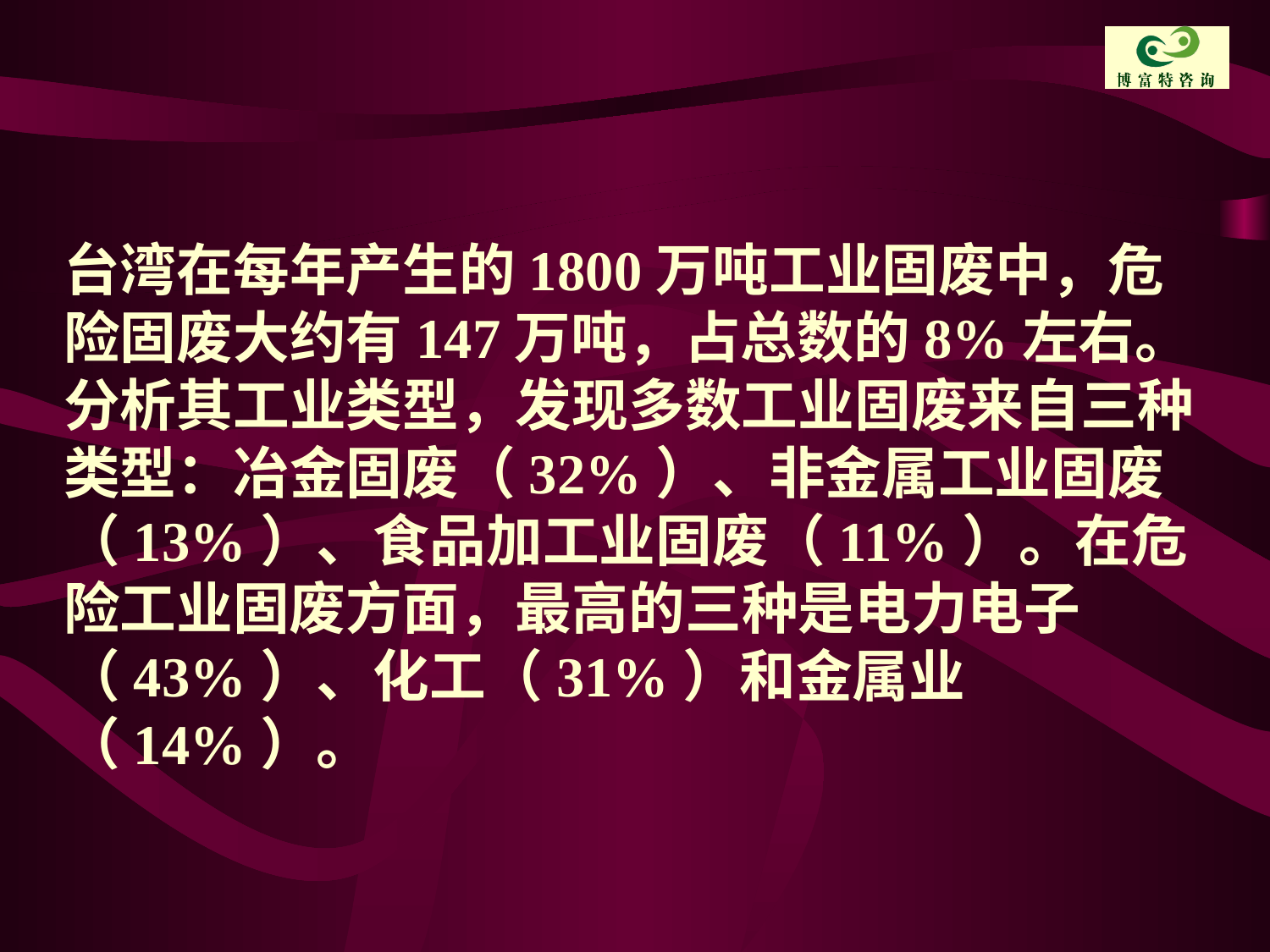

台湾在每年产生的1800万吨工业固废中，危险固废大约有147万吨，占总数的8%左右。分析其工业类型，发现多数工业固废来自三种类型：冶金固废（32%）、非金属工业固废（13%）、食品加工业固废（11%）。在危险工业固废方面，最高的三种是电力电子（43%）、化工（31%）和金属业（14%）。